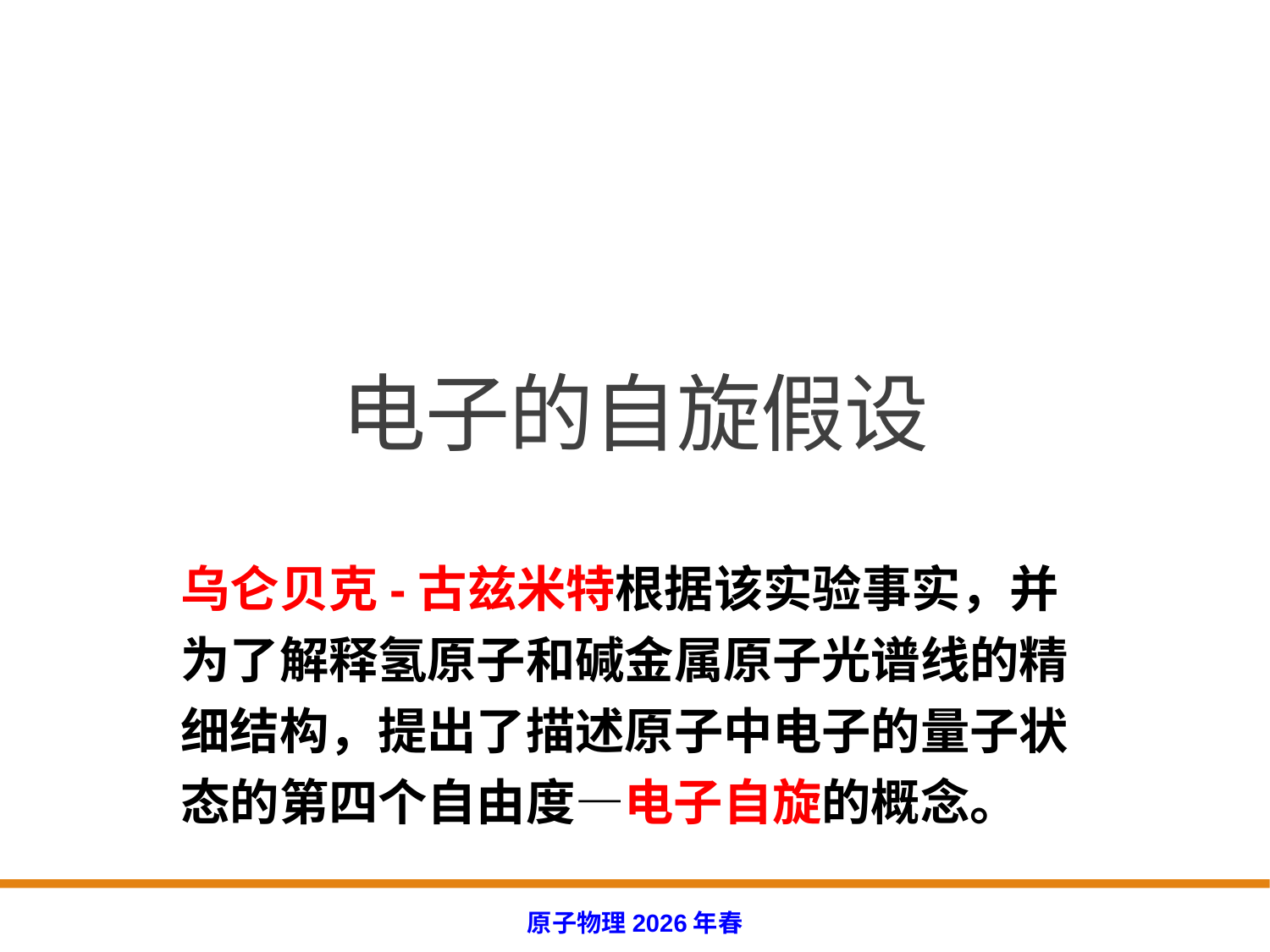

电子的自旋假设
乌仑贝克-古兹米特根据该实验事实，并为了解释氢原子和碱金属原子光谱线的精细结构，提出了描述原子中电子的量子状态的第四个自由度—电子自旋的概念。
原子物理2026年春
26